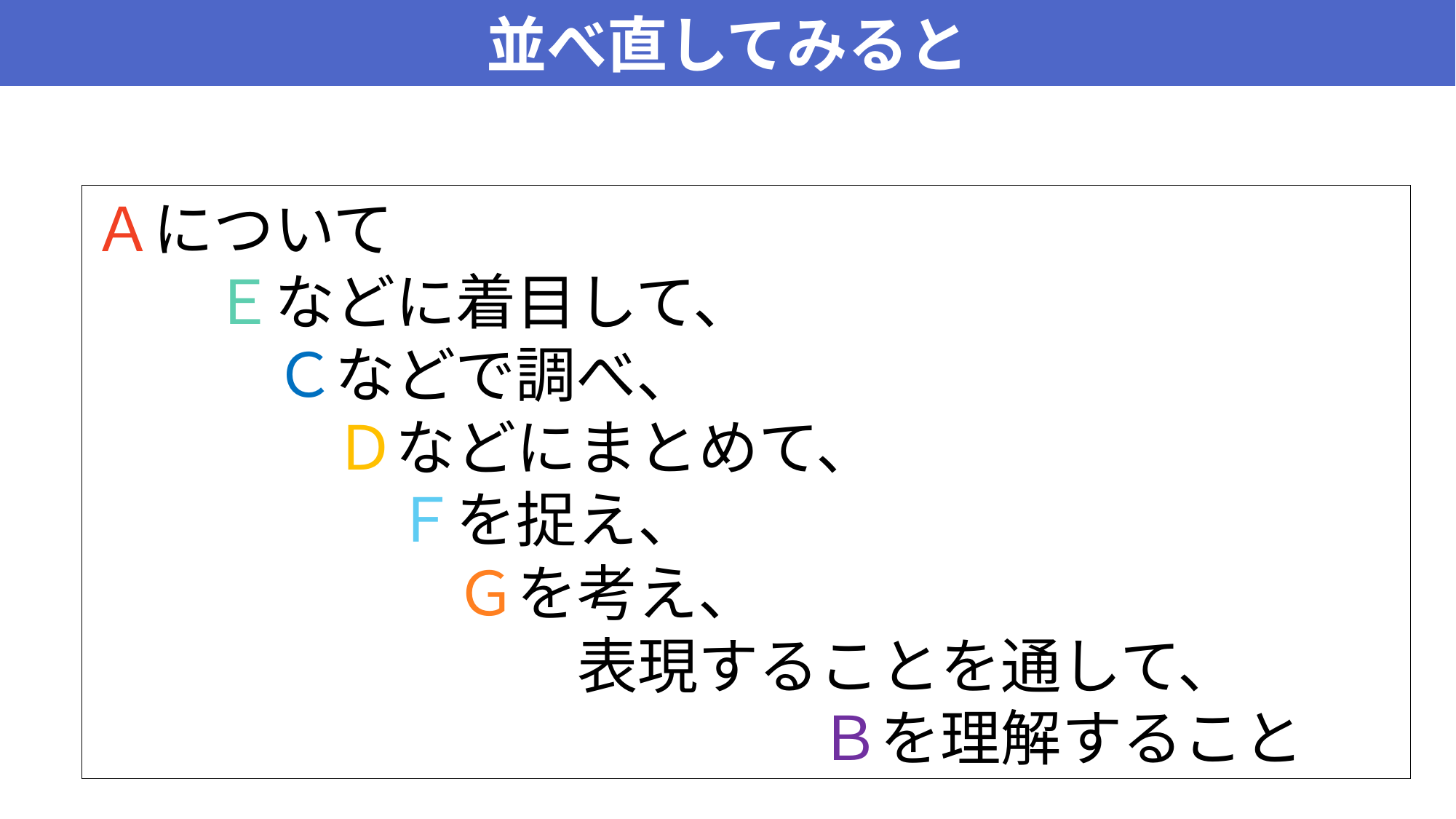

並べ直してみると

Ａについて
　　Ｅなどに着目して、
　　　Ｃなどで調べ、
　　　　Ｄなどにまとめて、
　　　　　Ｆを捉え、
　　　　　　Ｇを考え、
　　　　　　　　表現することを通して、
　　　　　　　　　　　　Ｂを理解すること